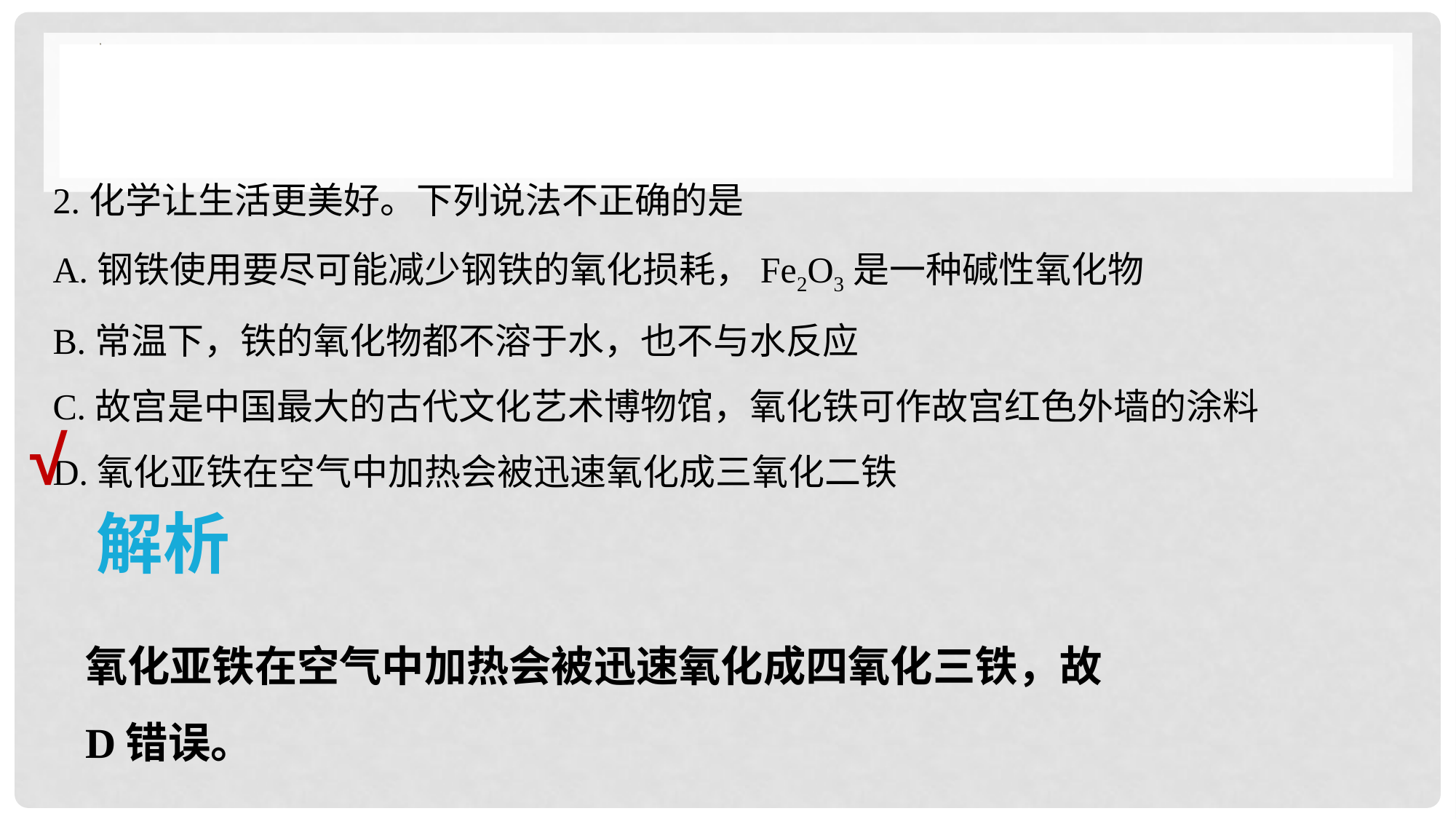

2.化学让生活更美好。下列说法不正确的是
A.钢铁使用要尽可能减少钢铁的氧化损耗，Fe2O3是一种碱性氧化物
B.常温下，铁的氧化物都不溶于水，也不与水反应
C.故宫是中国最大的古代文化艺术博物馆，氧化铁可作故宫红色外墙的涂料
D.氧化亚铁在空气中加热会被迅速氧化成三氧化二铁
√
解析
氧化亚铁在空气中加热会被迅速氧化成四氧化三铁，故D错误。